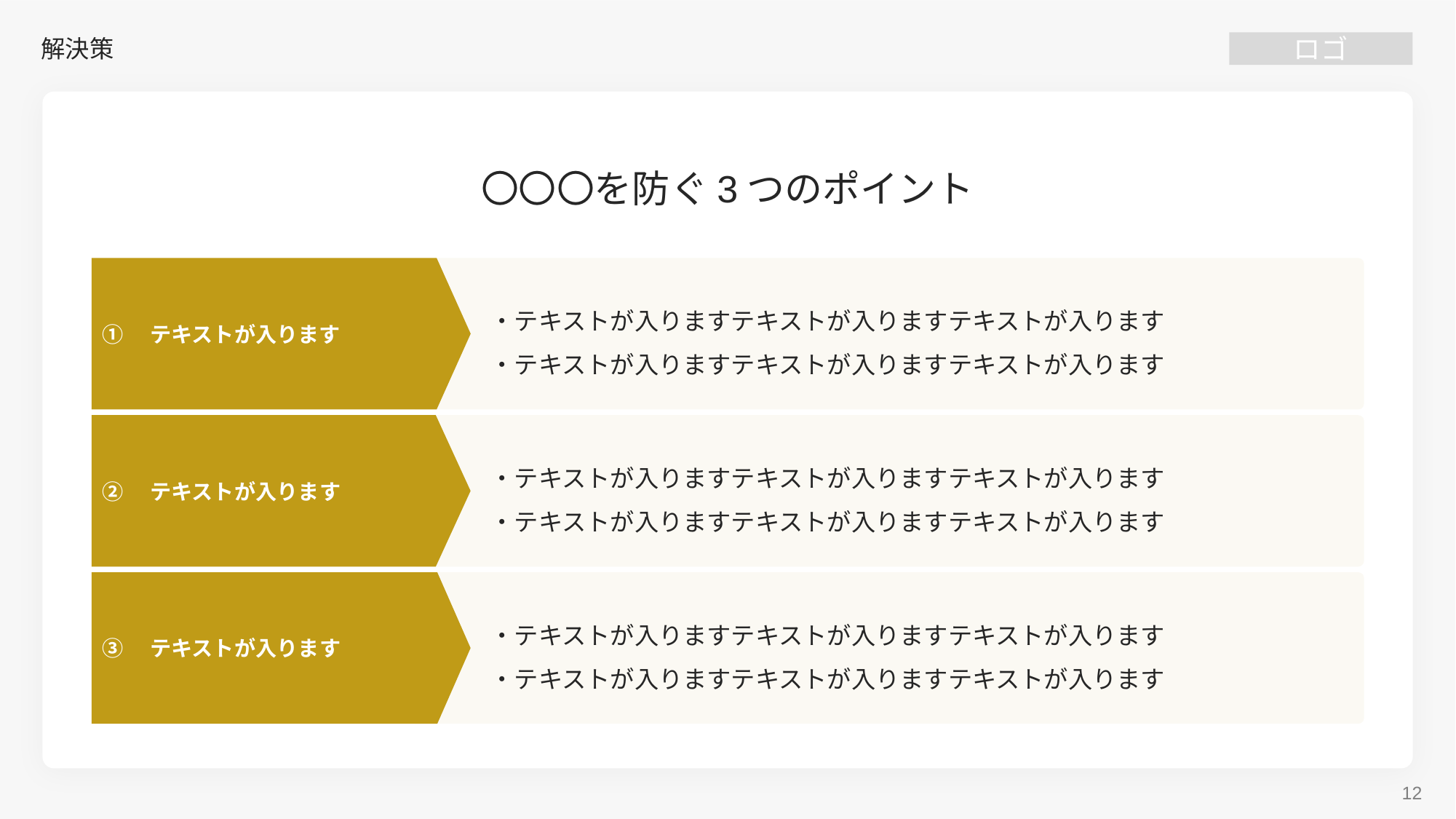

# 解決策
〇〇〇を防ぐ3つのポイント
①　テキストが入ります

・テキストが入りますテキストが入りますテキストが入ります
・テキストが入りますテキストが入りますテキストが入ります
②　テキストが入ります

・テキストが入りますテキストが入りますテキストが入ります
・テキストが入りますテキストが入りますテキストが入ります
③　テキストが入ります

・テキストが入りますテキストが入りますテキストが入ります
・テキストが入りますテキストが入りますテキストが入ります